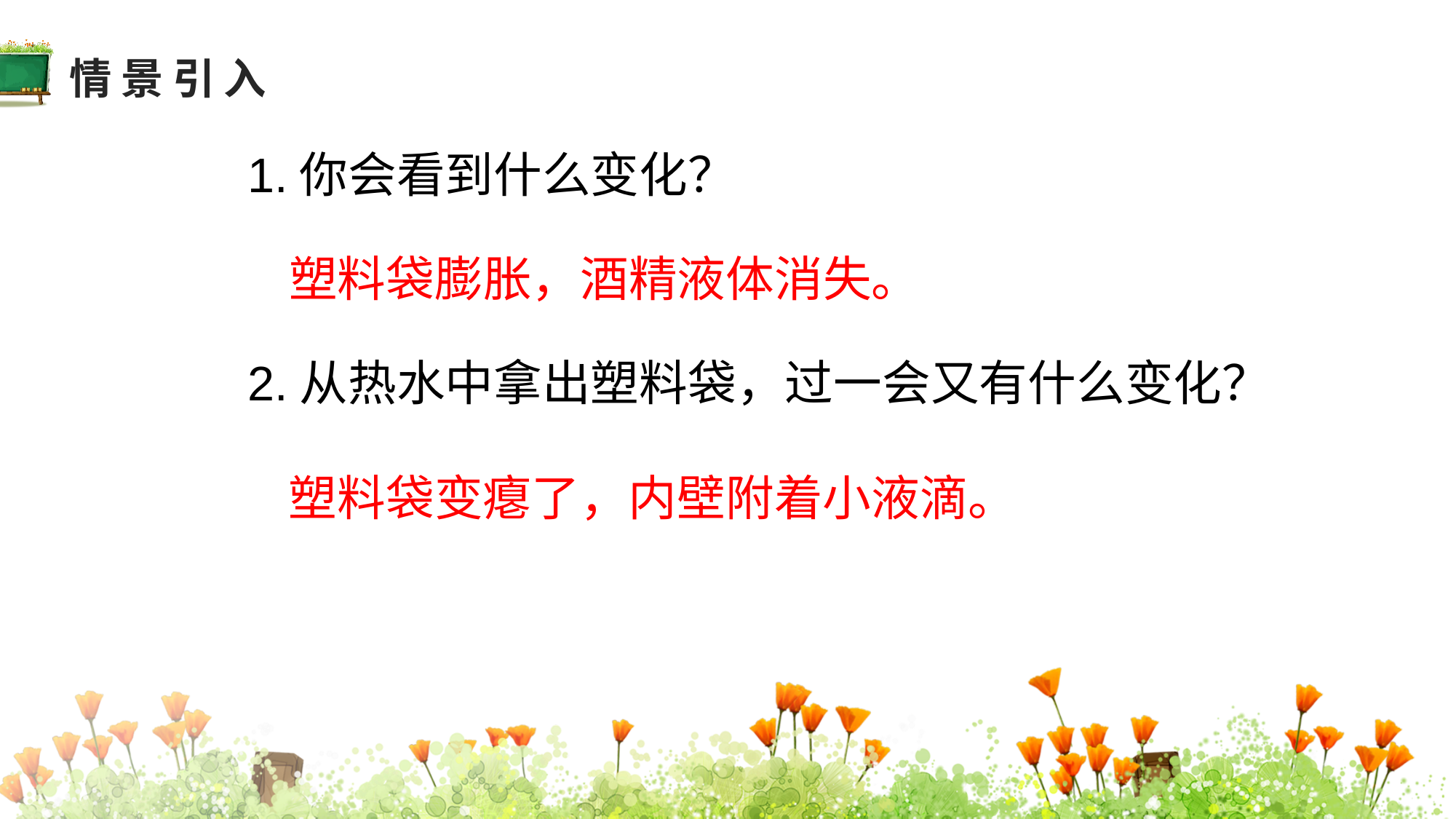

情景引入
1.你会看到什么变化？
塑料袋膨胀，酒精液体消失。
2.从热水中拿出塑料袋，过一会又有什么变化？
塑料袋变瘪了，内壁附着小液滴。